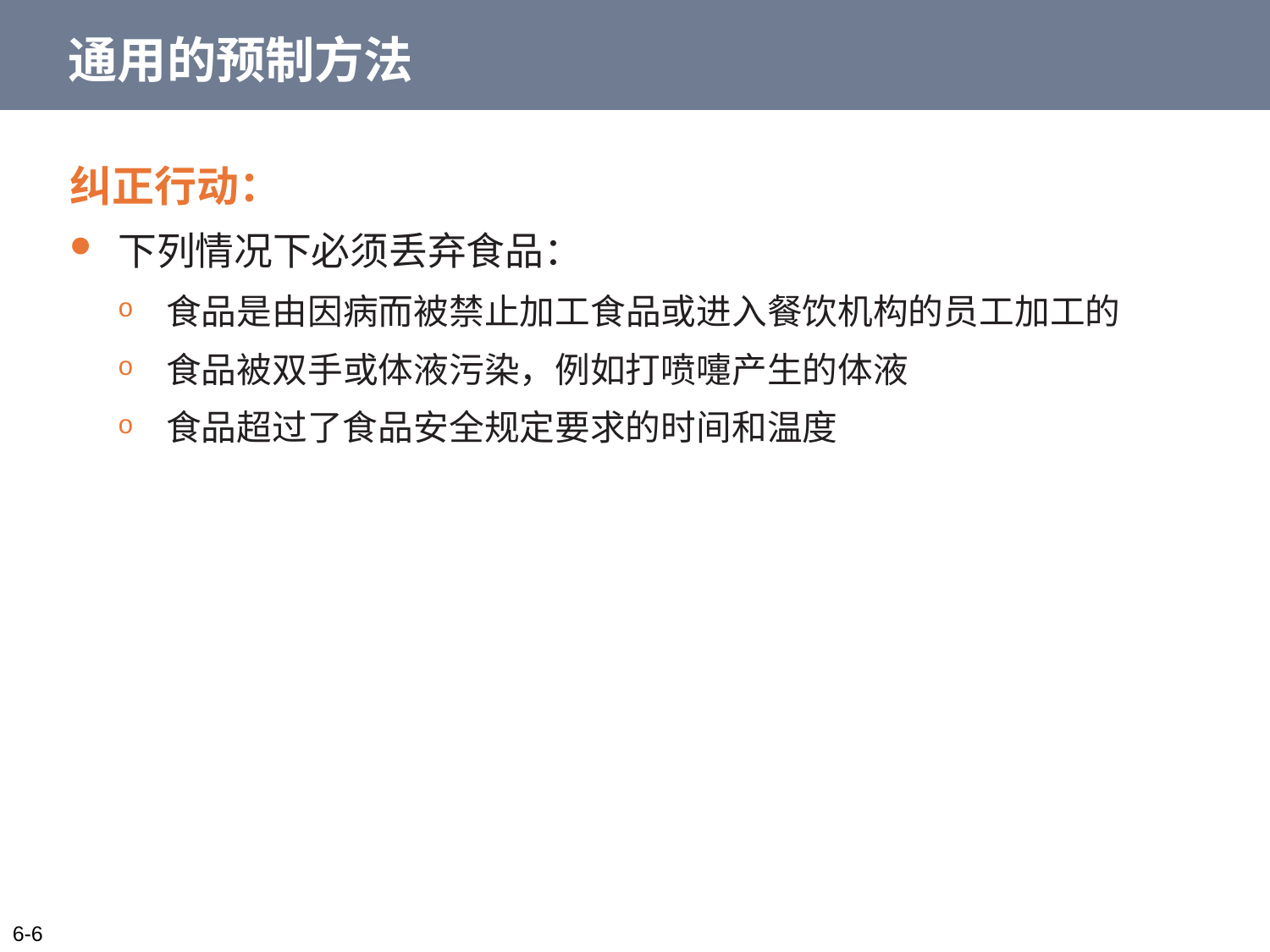

# 通用的预制方法
纠正行动：
下列情况下必须丢弃食品：
食品是由因病而被禁止加工食品或进入餐饮机构的员工加工的
食品被双手或体液污染，例如打喷嚏产生的体液
食品超过了食品安全规定要求的时间和温度
6-6